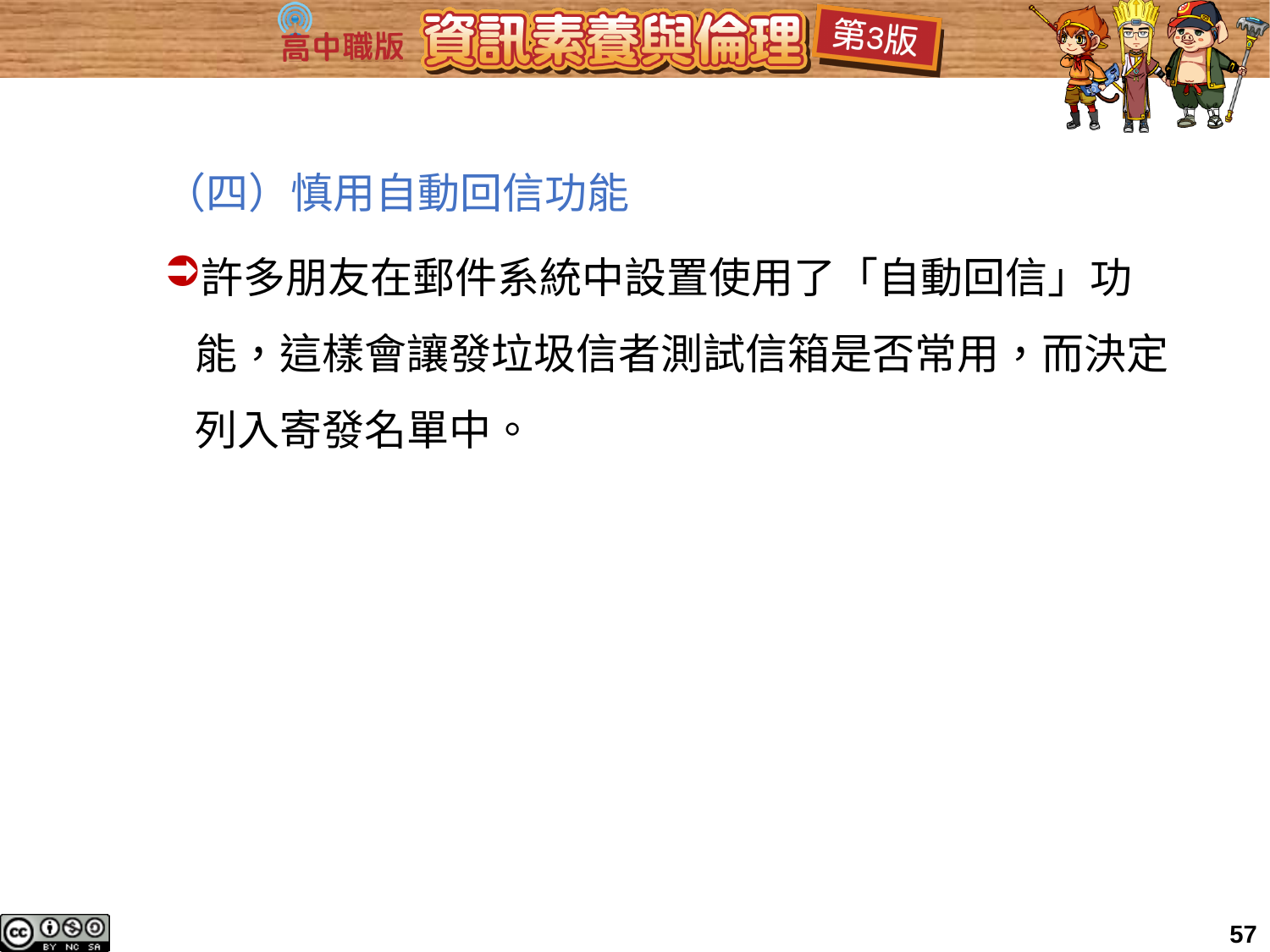

（四）慎用自動回信功能
許多朋友在郵件系統中設置使用了「自動回信」功能，這樣會讓發垃圾信者測試信箱是否常用，而決定列入寄發名單中。

57